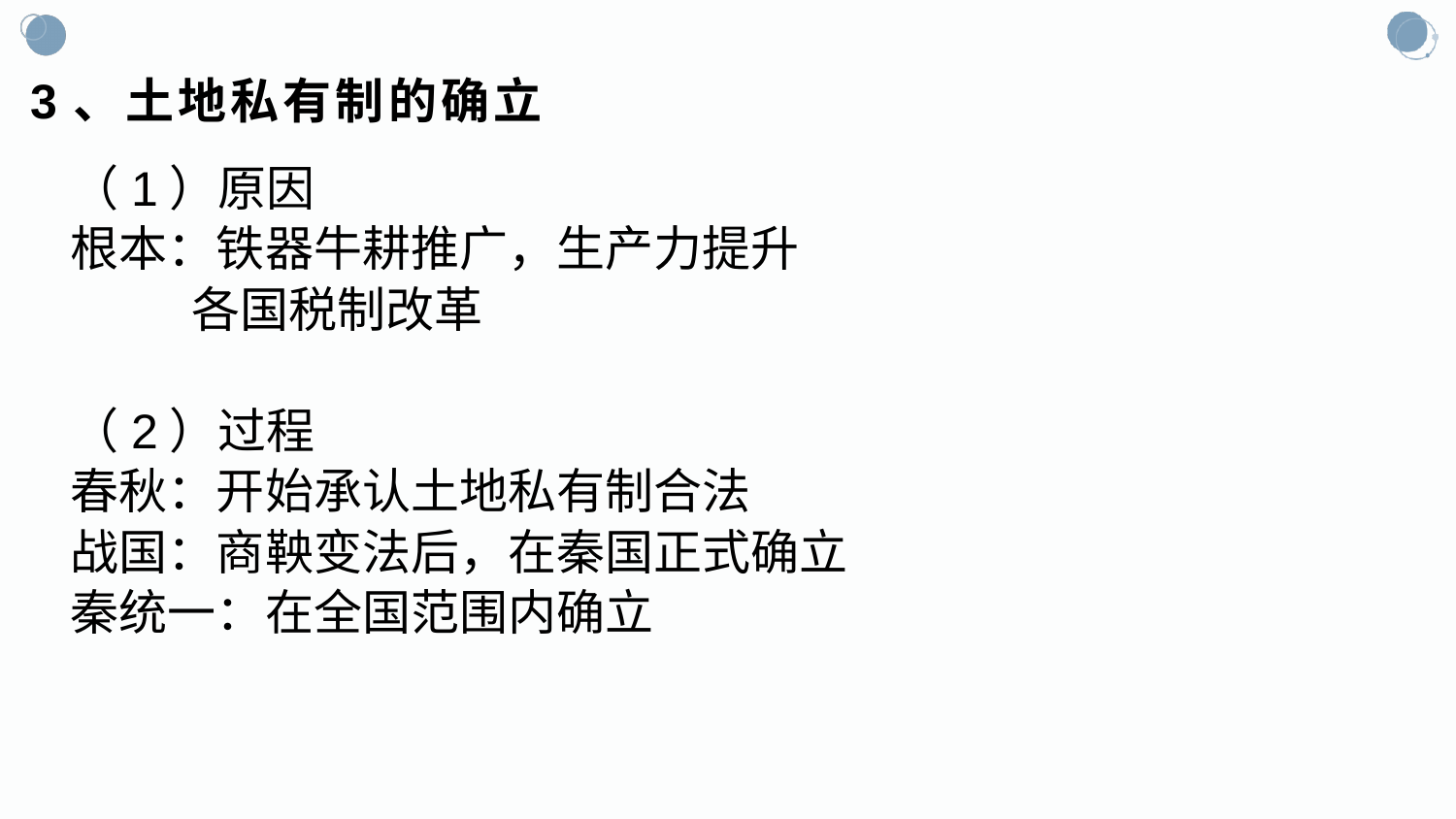

#
3、土地私有制的确立

（1）原因
根本：铁器牛耕推广，生产力提升
          各国税制改革

（2）过程
春秋：开始承认土地私有制合法
战国：商鞅变法后，在秦国正式确立
秦统一：在全国范围内确立